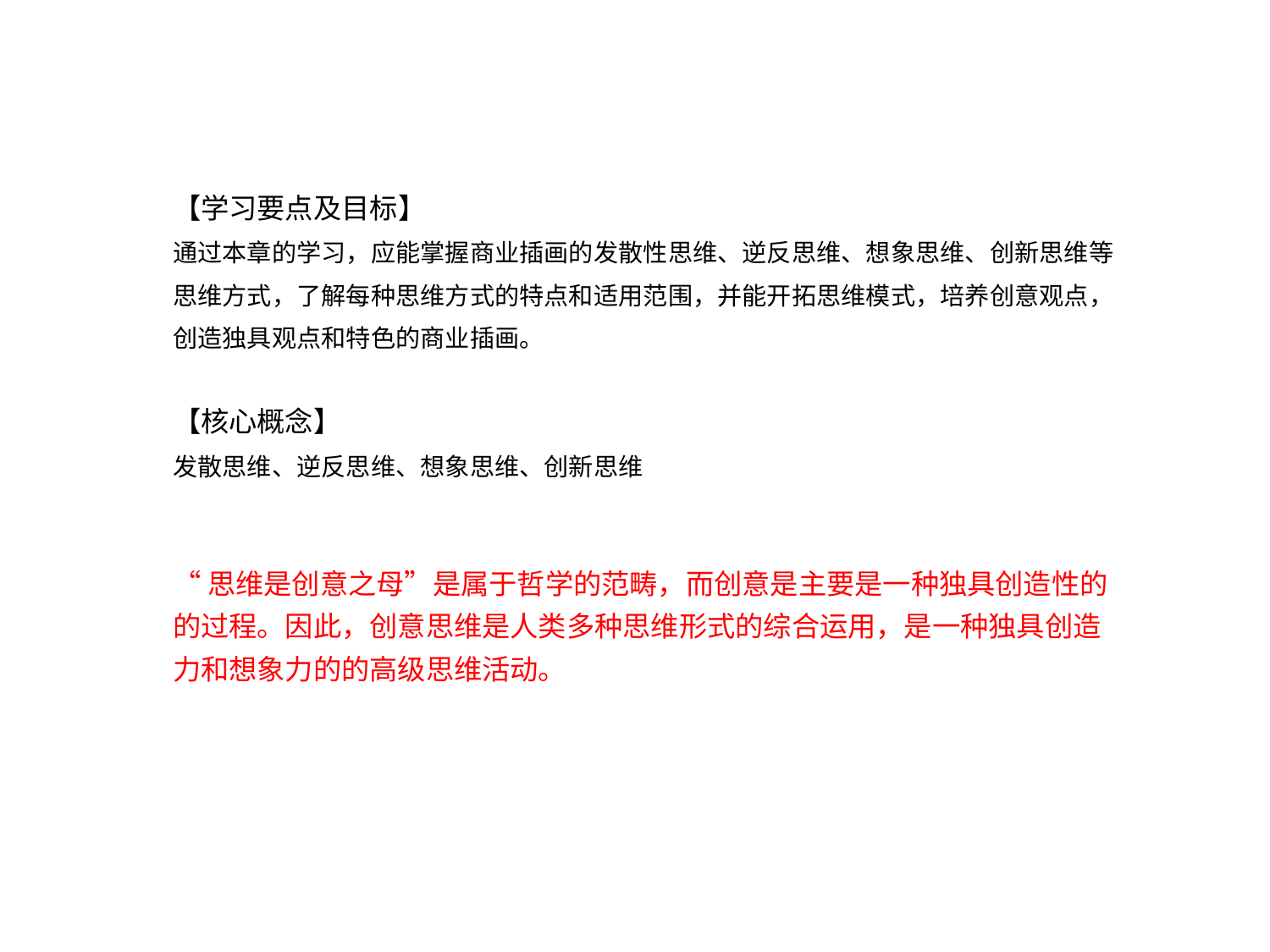

【学习要点及目标】
通过本章的学习，应能掌握商业插画的发散性思维、逆反思维、想象思维、创新思维等思维方式，了解每种思维方式的特点和适用范围，并能开拓思维模式，培养创意观点，创造独具观点和特色的商业插画。

【核心概念】
发散思维、逆反思维、想象思维、创新思维
“思维是创意之母”是属于哲学的范畴，而创意是主要是一种独具创造性的的过程。因此，创意思维是人类多种思维形式的综合运用，是一种独具创造力和想象力的的高级思维活动。